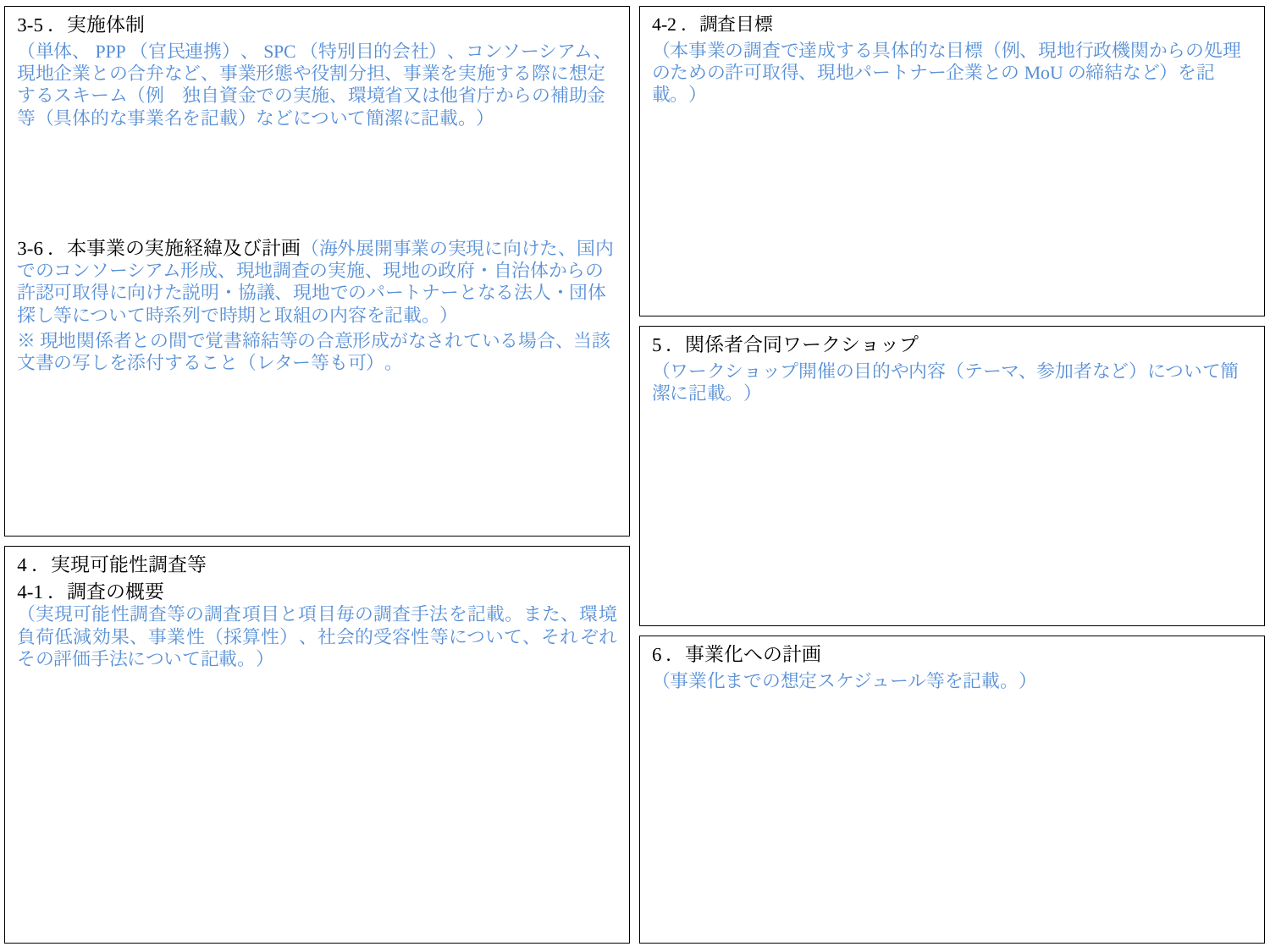

3-5．実施体制
（単体、PPP（官民連携）、SPC（特別目的会社）、コンソーシアム、現地企業との合弁など、事業形態や役割分担、事業を実施する際に想定するスキーム（例　独自資金での実施、環境省又は他省庁からの補助金等（具体的な事業名を記載）などについて簡潔に記載。）

3-6．本事業の実施経緯及び計画（海外展開事業の実現に向けた、国内でのコンソーシアム形成、現地調査の実施、現地の政府・自治体からの許認可取得に向けた説明・協議、現地でのパートナーとなる法人・団体探し等について時系列で時期と取組の内容を記載。）
※現地関係者との間で覚書締結等の合意形成がなされている場合、当該文書の写しを添付すること（レター等も可）。

4-2．調査目標
（本事業の調査で達成する具体的な目標（例、現地行政機関からの処理のための許可取得、現地パートナー企業とのMoUの締結など）を記載。）
5．関係者合同ワークショップ
（ワークショップ開催の目的や内容（テーマ、参加者など）について簡潔に記載。）

4．実現可能性調査等
4-1．調査の概要
（実現可能性調査等の調査項目と項目毎の調査手法を記載。また、環境負荷低減効果、事業性（採算性）、社会的受容性等について、それぞれその評価手法について記載。）
6．事業化への計画
（事業化までの想定スケジュール等を記載。）